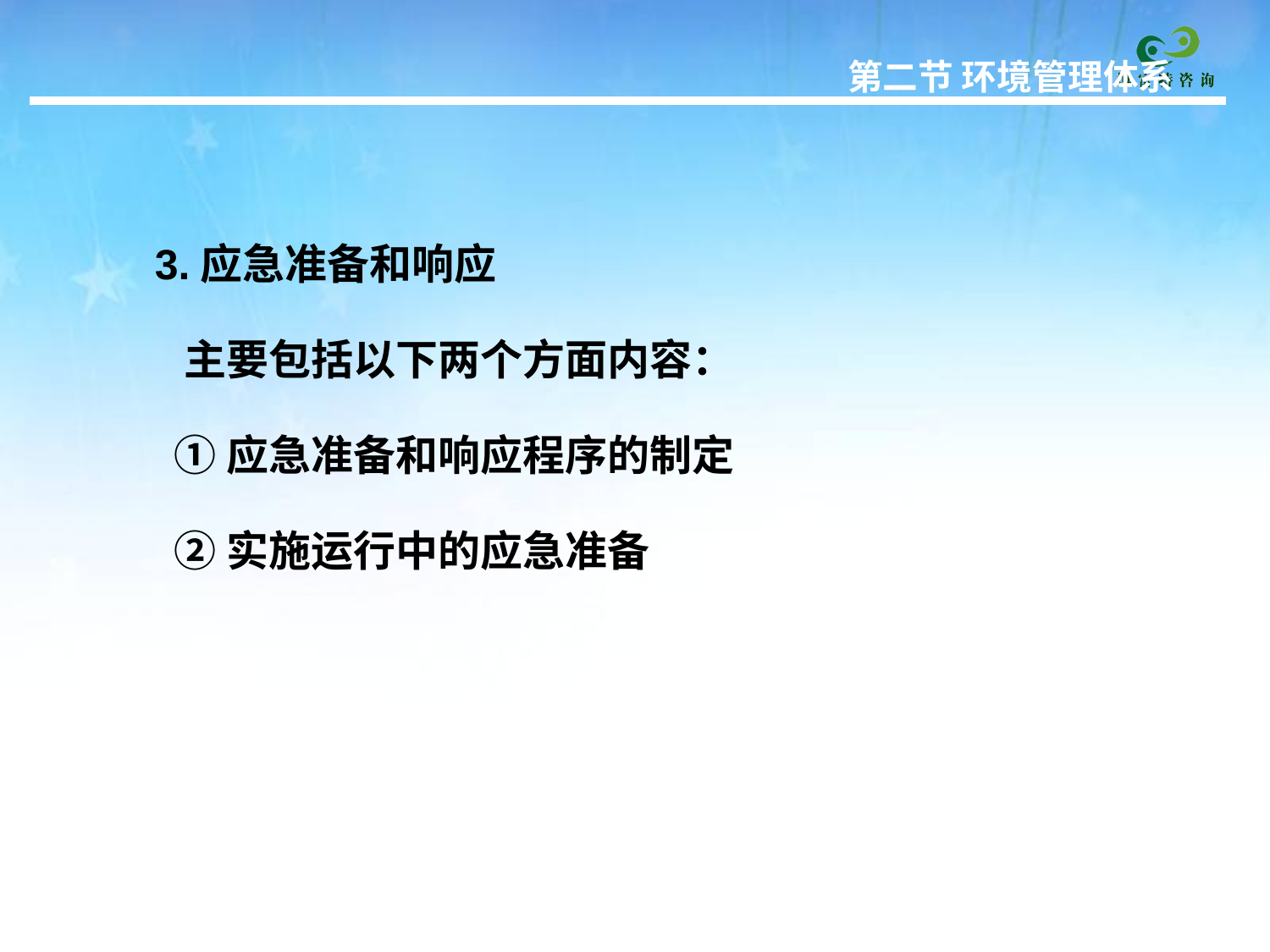

第二节 环境管理体系
    3.应急准备和响应
       主要包括以下两个方面内容：
       ①应急准备和响应程序的制定
       ②实施运行中的应急准备